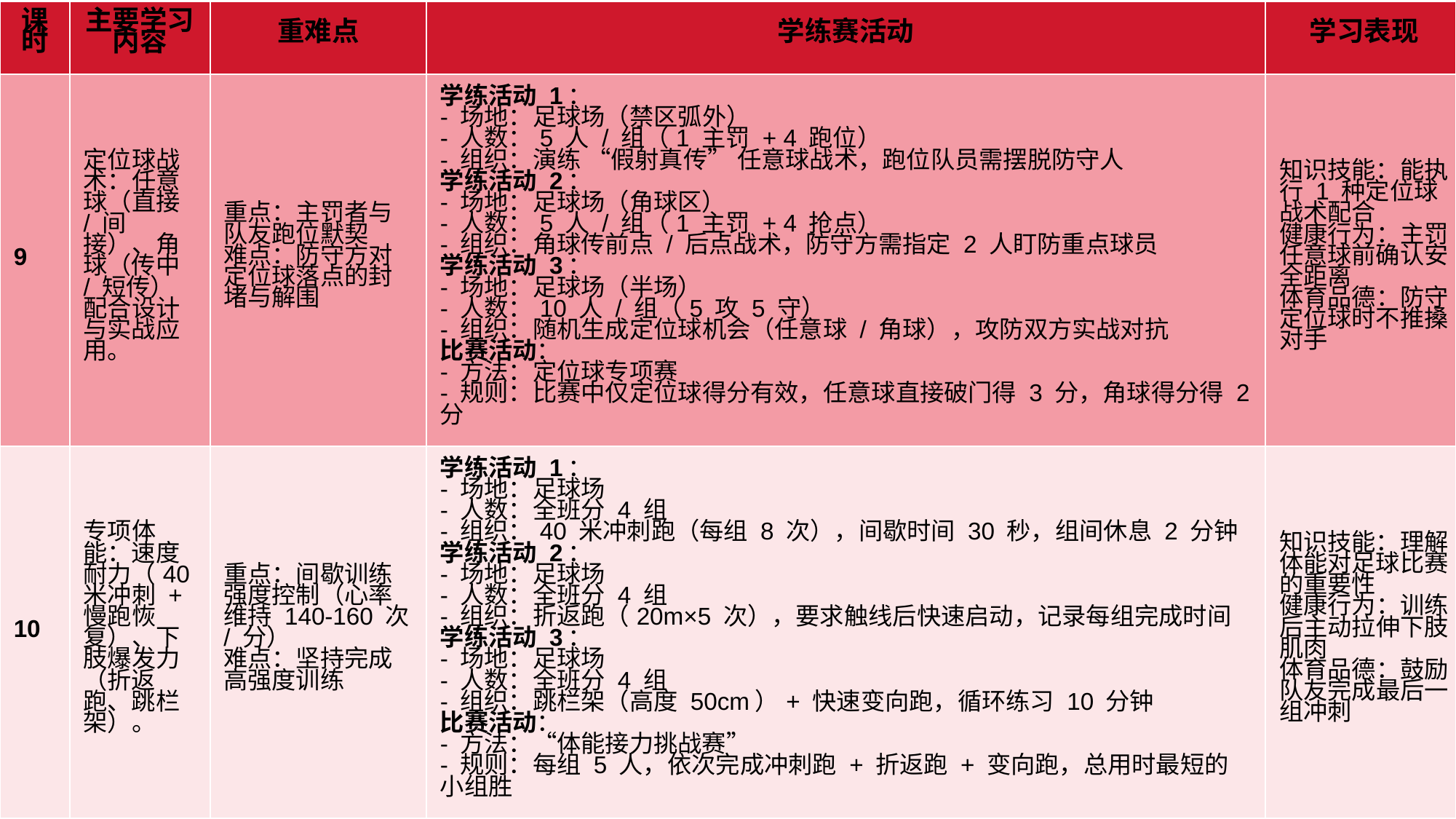

| 课时 | 主要学习内容 | 重难点 | 学练赛活动 | 学习表现 |
| --- | --- | --- | --- | --- |
| 9 | 定位球战术：任意球（直接 / 间接）、角球（传中 / 短传）配合设计与实战应用。 | 重点：主罚者与队友跑位默契 难点：防守方对定位球落点的封堵与解围 | 学练活动 1： - 场地：足球场（禁区弧外） - 人数：5 人 / 组（1 主罚 + 4 跑位） - 组织：演练 “假射真传” 任意球战术，跑位队员需摆脱防守人 学练活动 2： - 场地：足球场（角球区） - 人数：5 人 / 组（1 主罚 + 4 抢点） - 组织：角球传前点 / 后点战术，防守方需指定 2 人盯防重点球员 学练活动 3： - 场地：足球场（半场） - 人数：10 人 / 组（5 攻 5 守） - 组织：随机生成定位球机会（任意球 / 角球），攻防双方实战对抗 比赛活动： - 方法：定位球专项赛 - 规则：比赛中仅定位球得分有效，任意球直接破门得 3 分，角球得分得 2 分 | 知识技能：能执行 1 种定位球战术配合 健康行为：主罚任意球前确认安全距离 体育品德：防守定位球时不推搡对手 |
| 10 | 专项体能：速度耐力（40 米冲刺 + 慢跑恢复）、下肢爆发力（折返跑、跳栏架）。 | 重点：间歇训练强度控制（心率维持 140-160 次 / 分） 难点：坚持完成高强度训练 | 学练活动 1： - 场地：足球场 - 人数：全班分 4 组 - 组织：40 米冲刺跑（每组 8 次），间歇时间 30 秒，组间休息 2 分钟 学练活动 2： - 场地：足球场 - 人数：全班分 4 组 - 组织：折返跑（20m×5 次），要求触线后快速启动，记录每组完成时间 学练活动 3： - 场地：足球场 - 人数：全班分 4 组 - 组织：跳栏架（高度 50cm）+ 快速变向跑，循环练习 10 分钟 比赛活动： - 方法：“体能接力挑战赛” - 规则：每组 5 人，依次完成冲刺跑 + 折返跑 + 变向跑，总用时最短的小组胜 | 知识技能：理解体能对足球比赛的重要性 健康行为：训练后主动拉伸下肢肌肉 体育品德：鼓励队友完成最后一组冲刺 |